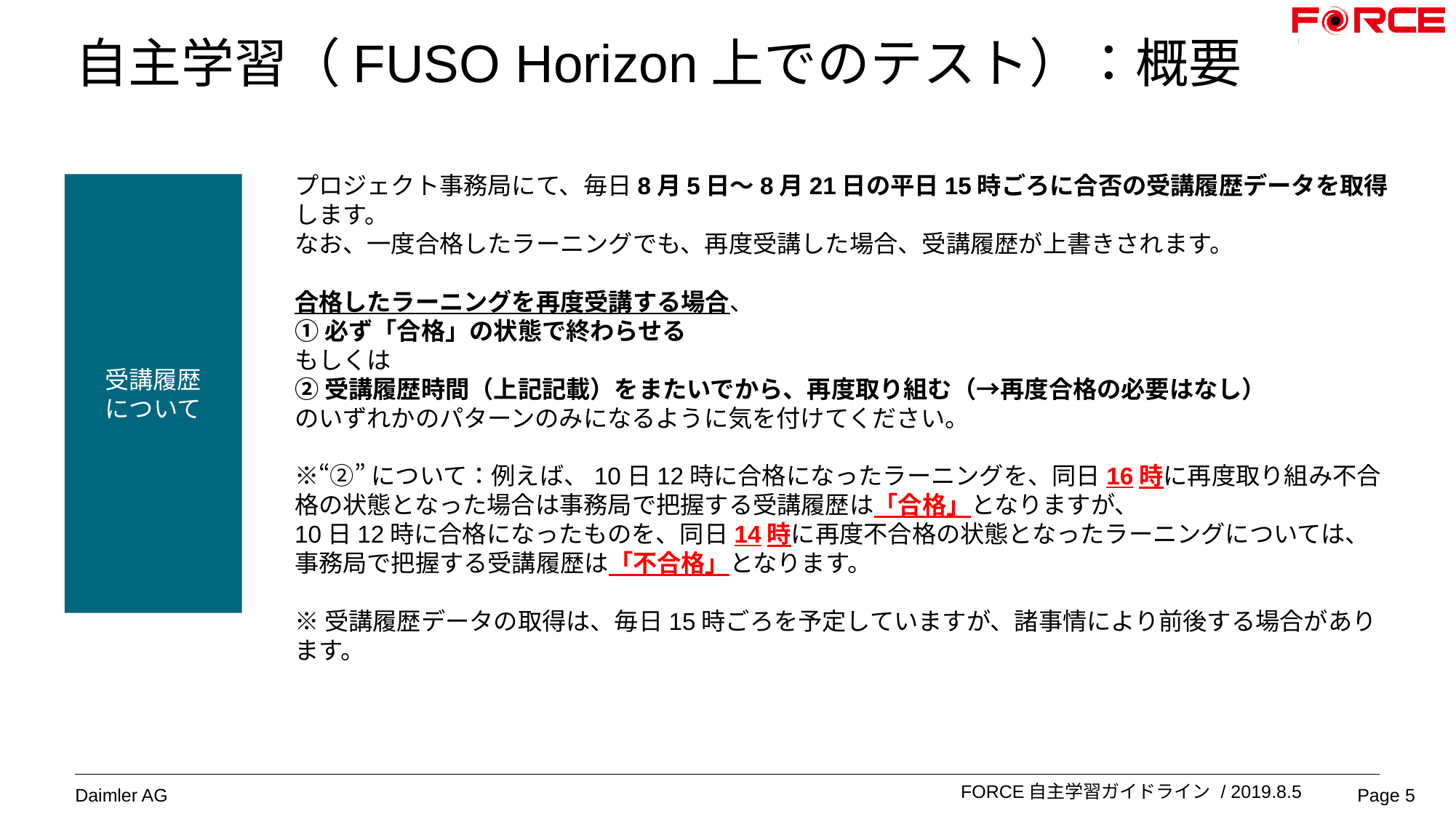

# 自主学習（FUSO Horizon上でのテスト）：概要
プロジェクト事務局にて、毎日8月5日～8月21日の平日15時ごろに合否の受講履歴データを取得します。
なお、一度合格したラーニングでも、再度受講した場合、受講履歴が上書きされます。

合格したラーニングを再度受講する場合、
①必ず「合格」の状態で終わらせる
もしくは
②受講履歴時間（上記記載）をまたいでから、再度取り組む（→再度合格の必要はなし）
のいずれかのパターンのみになるように気を付けてください。

※“②”について：例えば、10日12時に合格になったラーニングを、同日16時に再度取り組み不合格の状態となった場合は事務局で把握する受講履歴は「合格」となりますが、
10日12時に合格になったものを、同日14時に再度不合格の状態となったラーニングについては、事務局で把握する受講履歴は「不合格」となります。

※受講履歴データの取得は、毎日15時ごろを予定していますが、諸事情により前後する場合があります。
受講履歴
について
FORCE自主学習ガイドライン / 2019.8.5